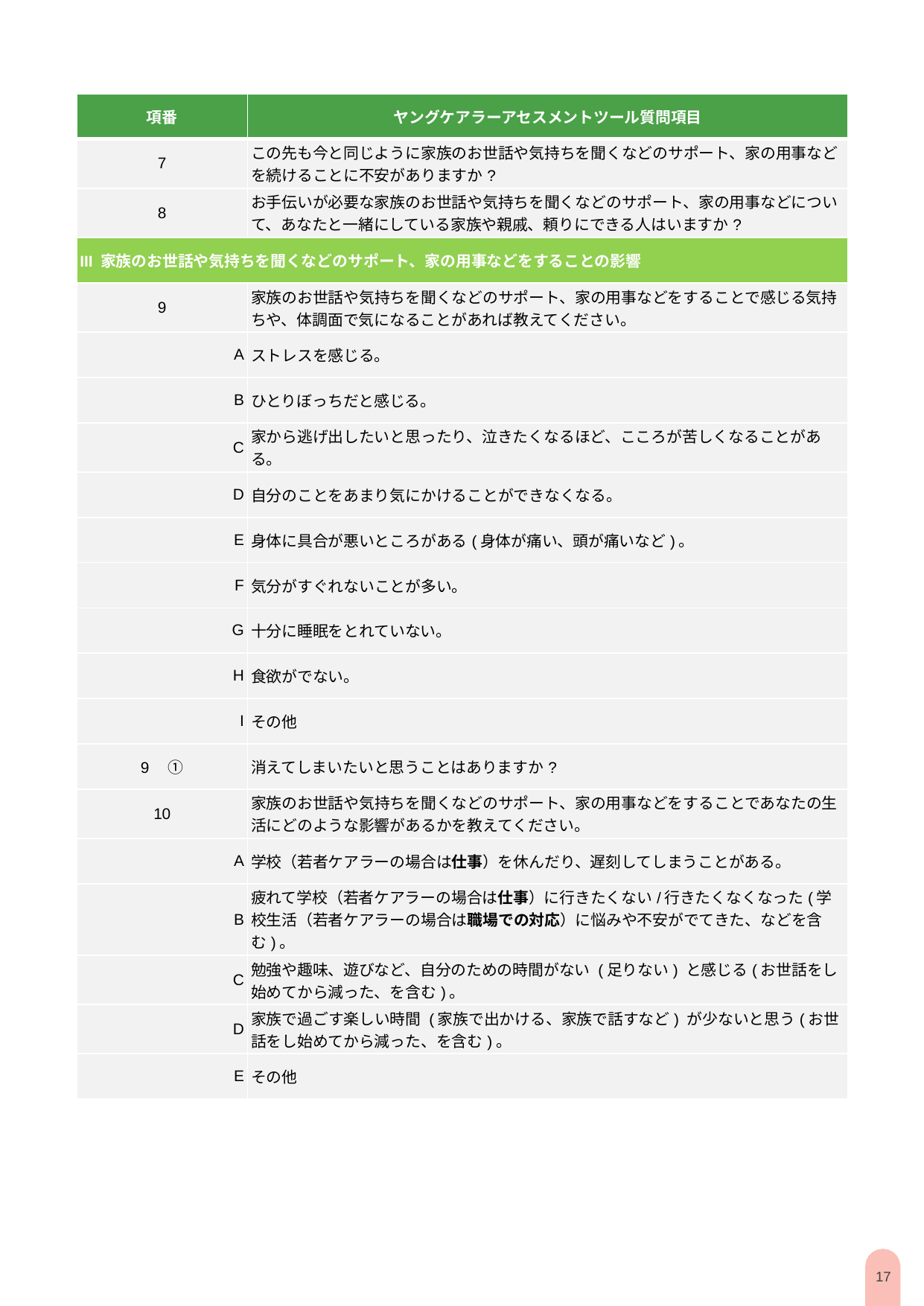

| 項番 | ヤングケアラーアセスメントツール質問項目 |
| --- | --- |
| 7 | この先も今と同じように家族のお世話や気持ちを聞くなどのサポート、家の用事などを続けることに不安がありますか? |
| 8 | お手伝いが必要な家族のお世話や気持ちを聞くなどのサポート、家の用事などについて、あなたと一緒にしている家族や親戚、頼りにできる人はいますか? |
| III 家族のお世話や気持ちを聞くなどのサポート、家の用事などをすることの影響 |  |
| 9 | 家族のお世話や気持ちを聞くなどのサポート、家の用事などをすることで感じる気持ちや、体調面で気になることがあれば教えてください。 |
| A | ストレスを感じる。 |
| B | ひとりぼっちだと感じる。 |
| C | 家から逃げ出したいと思ったり、泣きたくなるほど、こころが苦しくなることがある。 |
| D | 自分のことをあまり気にかけることができなくなる。 |
| E | 身体に具合が悪いところがある(身体が痛い、頭が痛いなど)。 |
| F | 気分がすぐれないことが多い。 |
| G | 十分に睡眠をとれていない。 |
| H | 食欲がでない。 |
| I | その他 |
| 9　① | 消えてしまいたいと思うことはありますか? |
| 10 | 家族のお世話や気持ちを聞くなどのサポート、家の用事などをすることであなたの生活にどのような影響があるかを教えてください。 |
| A | 学校（若者ケアラーの場合は仕事）を休んだり、遅刻してしまうことがある。 |
| B | 疲れて学校（若者ケアラーの場合は仕事）に行きたくない/行きたくなくなった(学校生活（若者ケアラーの場合は職場での対応）に悩みや不安がでてきた、などを含む)。 |
| C | 勉強や趣味、遊びなど、自分のための時間がない (足りない) と感じる(お世話をし始めてから減った、を含む)。 |
| D | 家族で過ごす楽しい時間 (家族で出かける、家族で話すなど) が少ないと思う(お世話をし始めてから減った、を含む)。 |
| E | その他 |

17